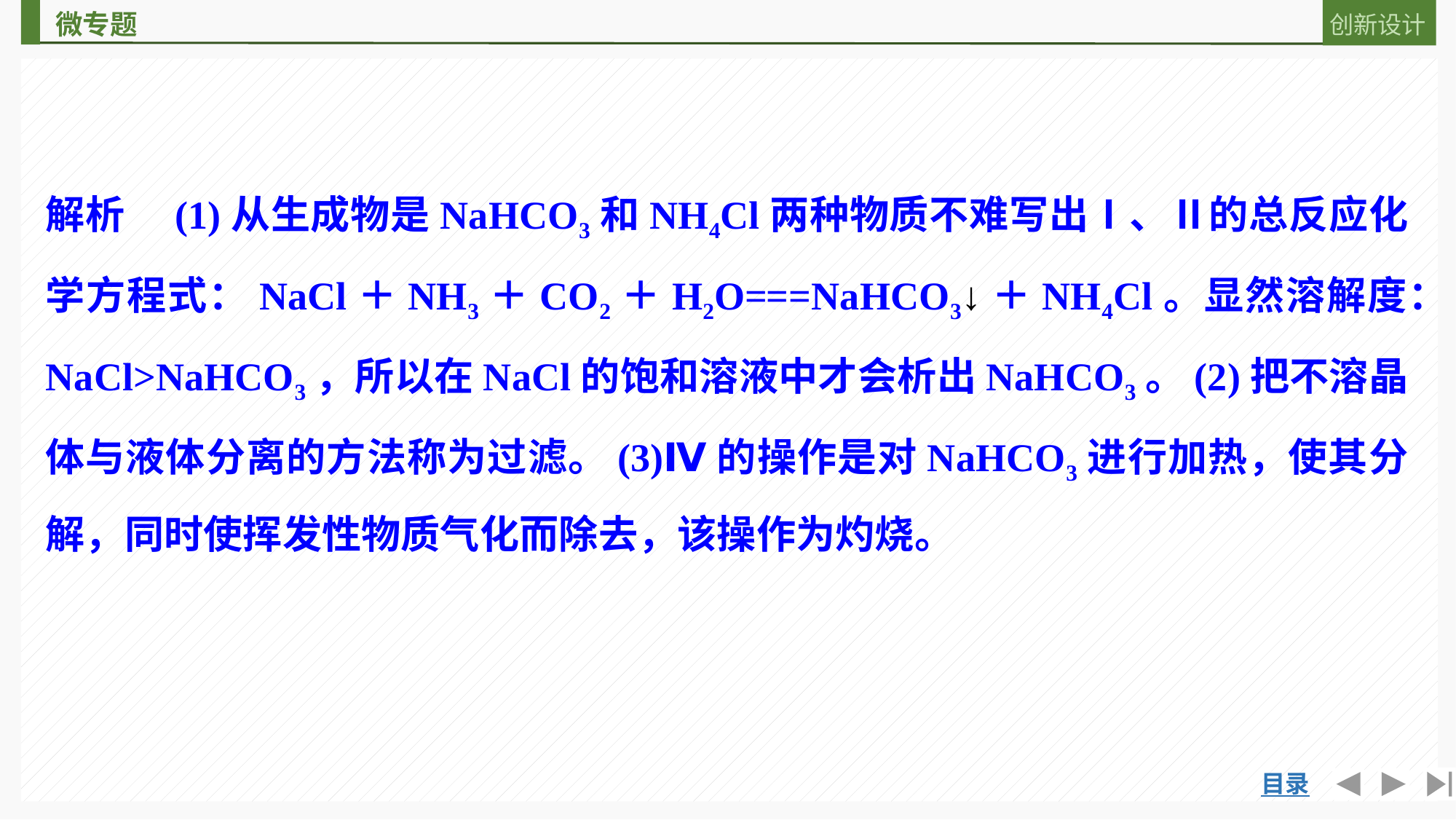

解析　(1)从生成物是NaHCO3和NH4Cl两种物质不难写出Ⅰ、Ⅱ的总反应化学方程式：NaCl＋NH3＋CO2＋H2O===NaHCO3↓＋NH4Cl。显然溶解度：NaCl>NaHCO3，所以在NaCl的饱和溶液中才会析出NaHCO3。(2)把不溶晶体与液体分离的方法称为过滤。(3)Ⅳ的操作是对NaHCO3进行加热，使其分解，同时使挥发性物质气化而除去，该操作为灼烧。